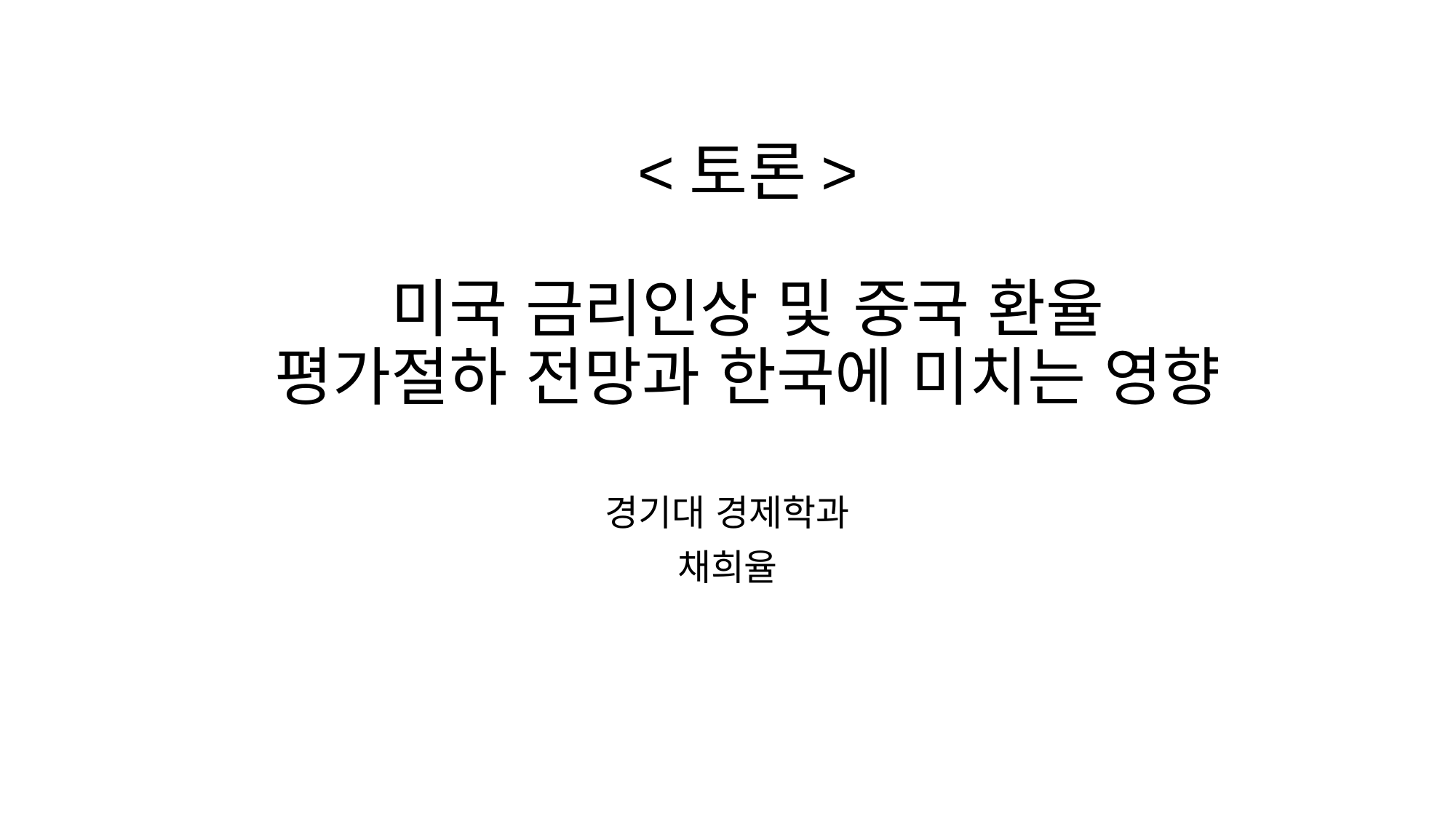

# <토론> 미국 금리인상 및 중국 환율 평가절하 전망과 한국에 미치는 영향

경기대 경제학과
채희율